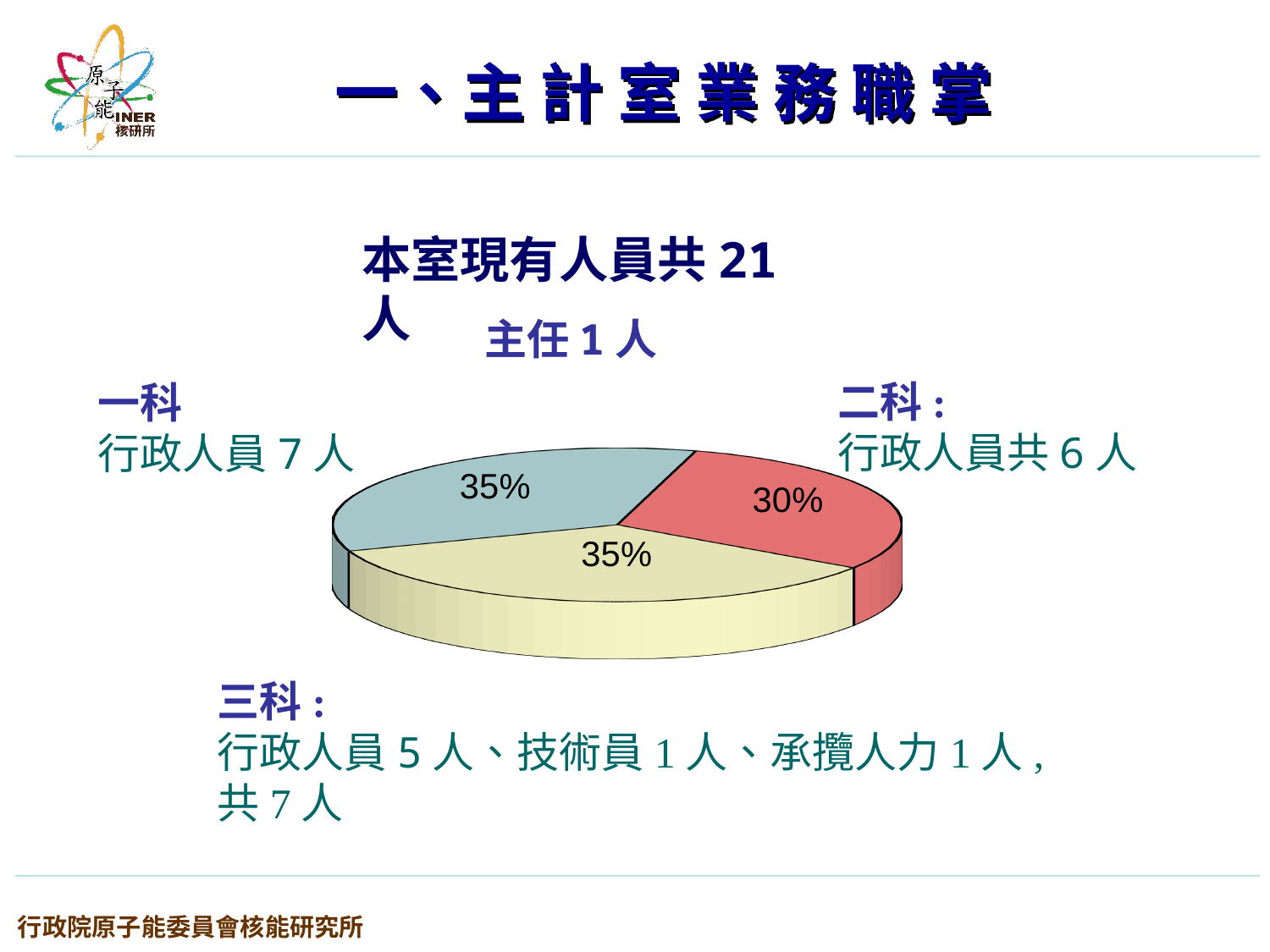

# 一、主 計 室 業 務 職 掌
本室現有人員共21人

[unsupported chart]

   主任1人
二科:
行政人員共6人
一科
行政人員7人

三科:
行政人員5人、技術員1人、承攬人力1人, 共7人